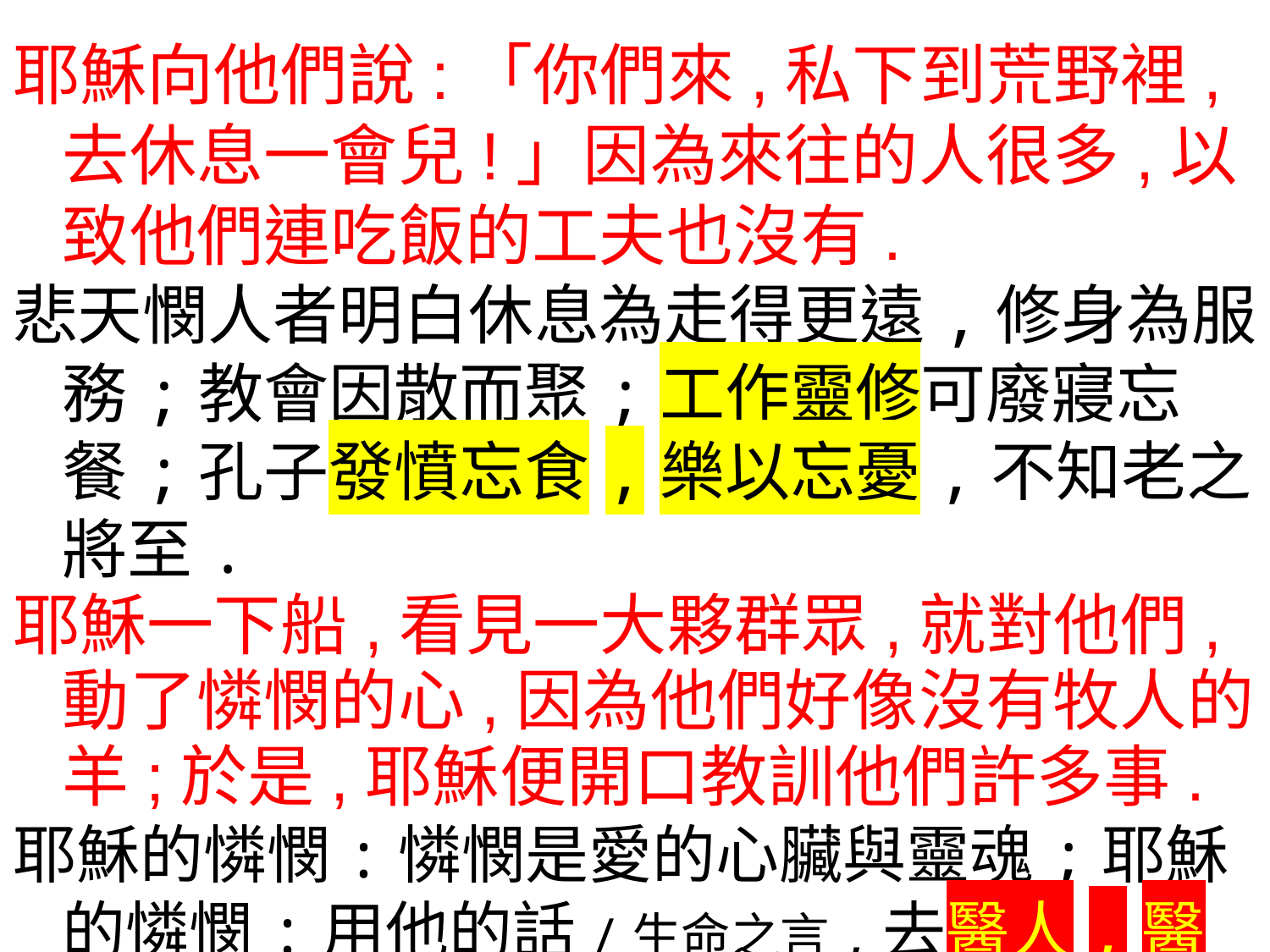

耶穌向他們說:「你們來,私下到荒野裡,去休息一會兒!」因為來往的人很多,以致他們連吃飯的工夫也沒有.
悲天憫人者明白休息為走得更遠,修身為服務;教會因散而聚;工作靈修可廢寢忘餐;孔子發憤忘食,樂以忘憂,不知老之將至.
耶穌一下船,看見一大夥群眾,就對他們,動了憐憫的心,因為他們好像沒有牧人的羊;於是,耶穌便開口教訓他們許多事.
耶穌的憐憫:憐憫是愛的心臟與靈魂;耶穌的憐憫:用他的話/生命之言,去醫人,醫心,醫世